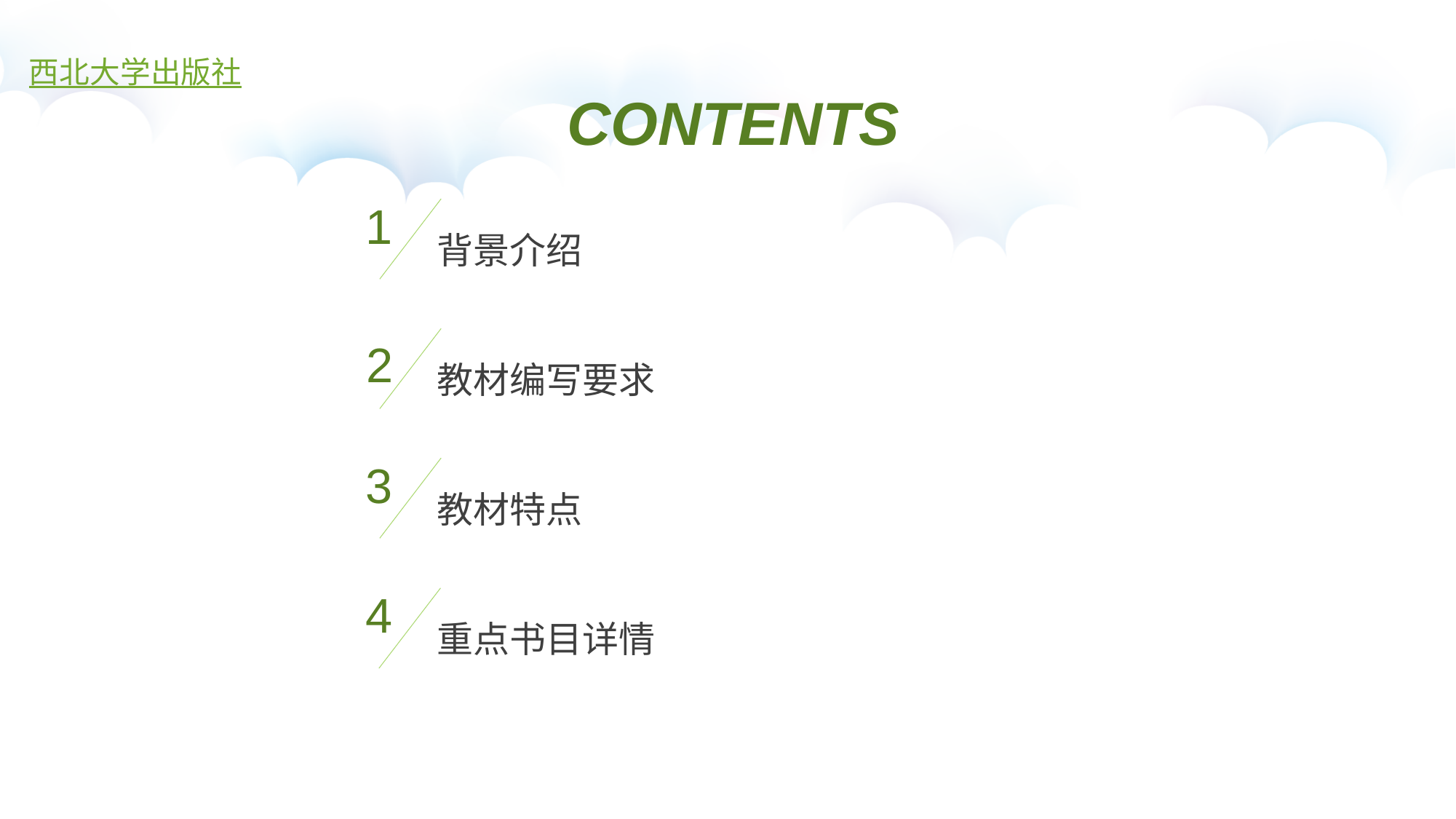

西北大学出版社
CONTENTS
1

背景介绍
2

教材编写要求
3

教材特点
4

重点书目详情